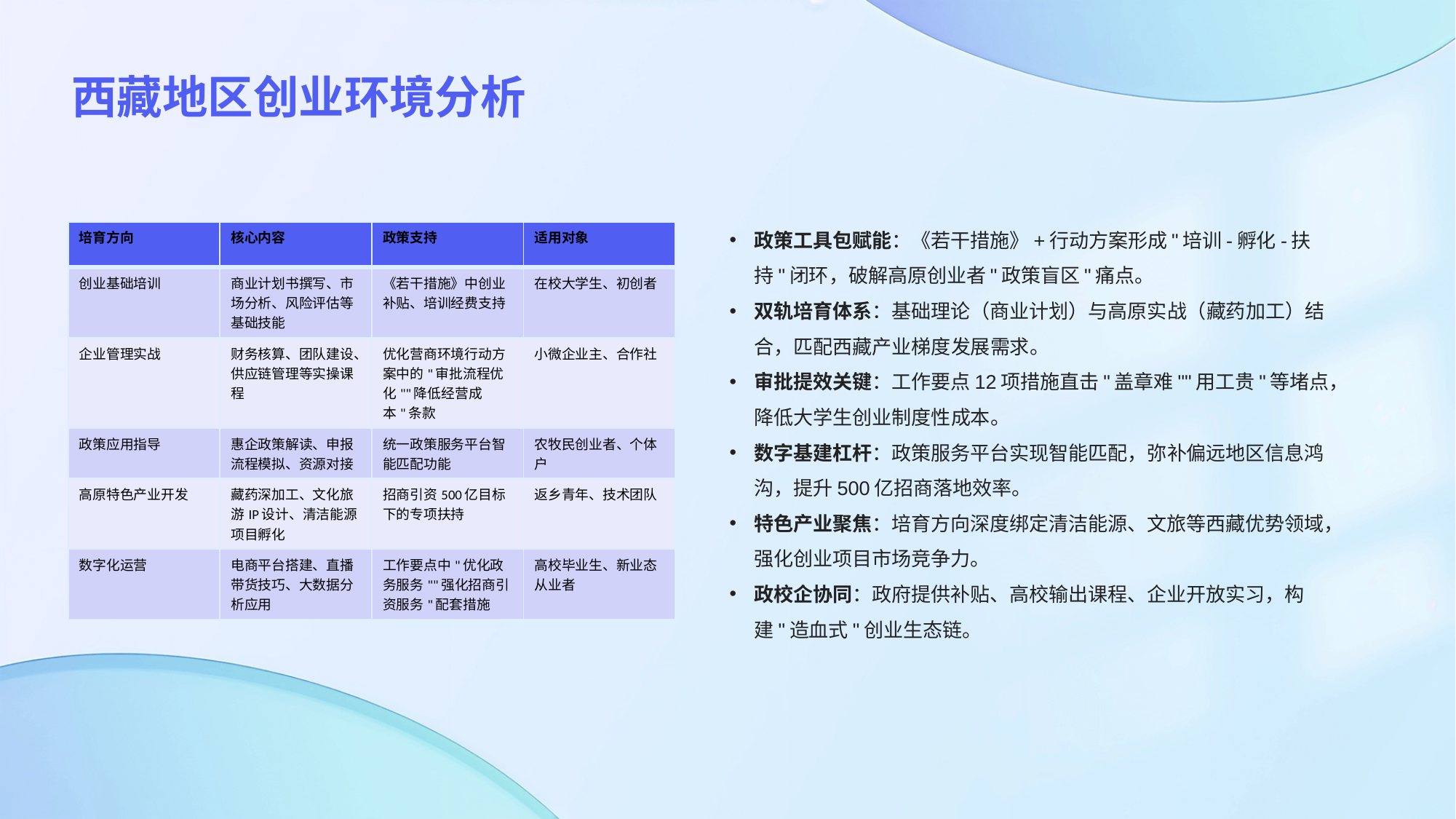

西藏地区创业环境分析
政策工具包赋能：《若干措施》+行动方案形成"培训-孵化-扶持"闭环，破解高原创业者"政策盲区"痛点。
双轨培育体系：基础理论（商业计划）与高原实战（藏药加工）结合，匹配西藏产业梯度发展需求。
审批提效关键：工作要点12项措施直击"盖章难""用工贵"等堵点，降低大学生创业制度性成本。
数字基建杠杆：政策服务平台实现智能匹配，弥补偏远地区信息鸿沟，提升500亿招商落地效率。
特色产业聚焦：培育方向深度绑定清洁能源、文旅等西藏优势领域，强化创业项目市场竞争力。
政校企协同：政府提供补贴、高校输出课程、企业开放实习，构建"造血式"创业生态链。
| 培育方向 | 核心内容 | 政策支持 | 适用对象 |
| --- | --- | --- | --- |
| 创业基础培训 | 商业计划书撰写、市场分析、风险评估等基础技能 | 《若干措施》中创业补贴、培训经费支持 | 在校大学生、初创者 |
| 企业管理实战 | 财务核算、团队建设、供应链管理等实操课程 | 优化营商环境行动方案中的"审批流程优化""降低经营成本"条款 | 小微企业主、合作社 |
| 政策应用指导 | 惠企政策解读、申报流程模拟、资源对接 | 统一政策服务平台智能匹配功能 | 农牧民创业者、个体户 |
| 高原特色产业开发 | 藏药深加工、文化旅游IP设计、清洁能源项目孵化 | 招商引资500亿目标下的专项扶持 | 返乡青年、技术团队 |
| 数字化运营 | 电商平台搭建、直播带货技巧、大数据分析应用 | 工作要点中"优化政务服务""强化招商引资服务"配套措施 | 高校毕业生、新业态从业者 |